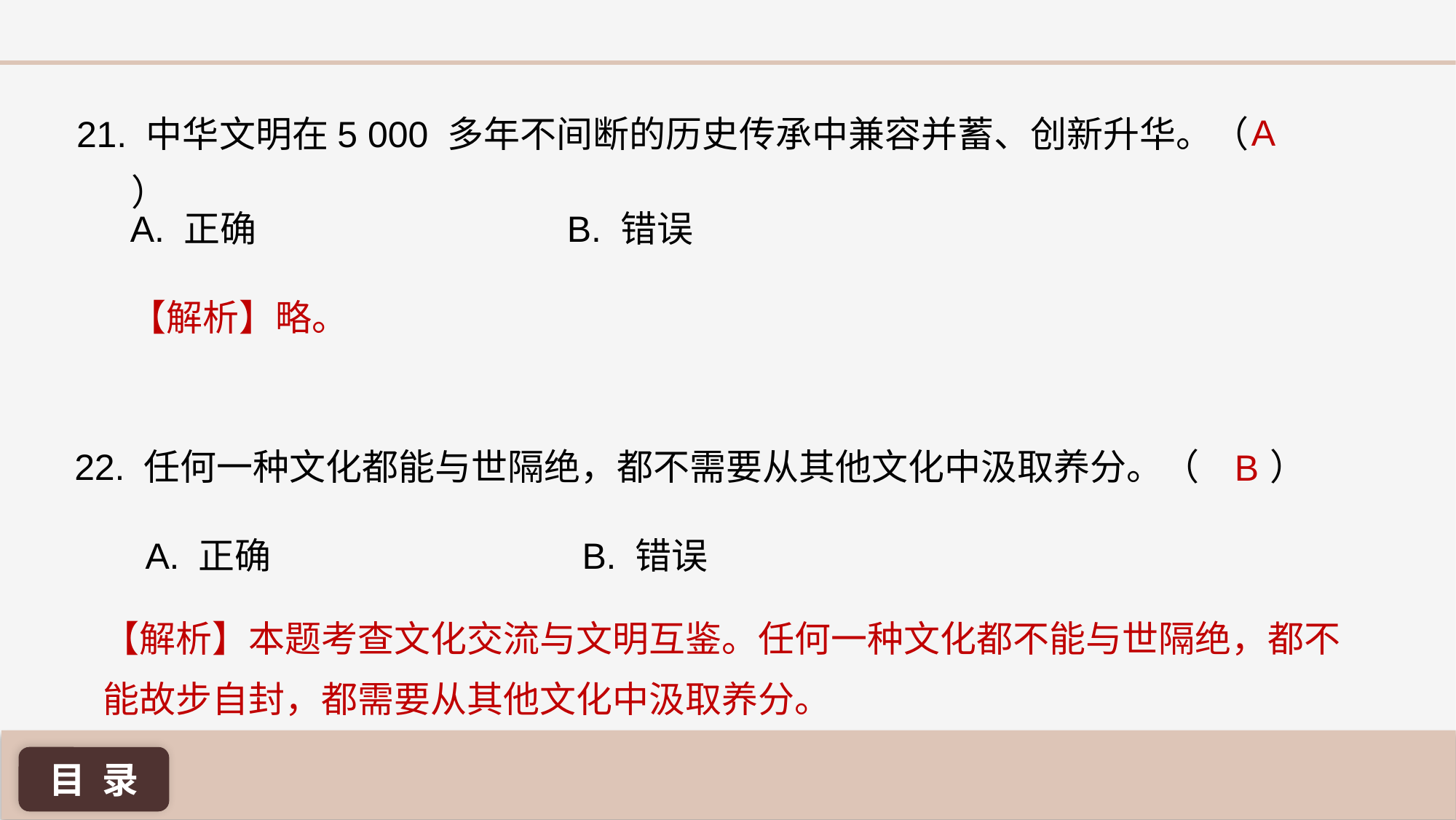

A
21. 中华文明在5 000 多年不间断的历史传承中兼容并蓄、创新升华。（ 	      ）
A. 正确 			B. 错误
【解析】略。
B
22. 任何一种文化都能与世隔绝，都不需要从其他文化中汲取养分。（ 	      ）
A. 正确 			B. 错误
【解析】本题考查文化交流与文明互鉴。任何一种文化都不能与世隔绝，都不能故步自封，都需要从其他文化中汲取养分。